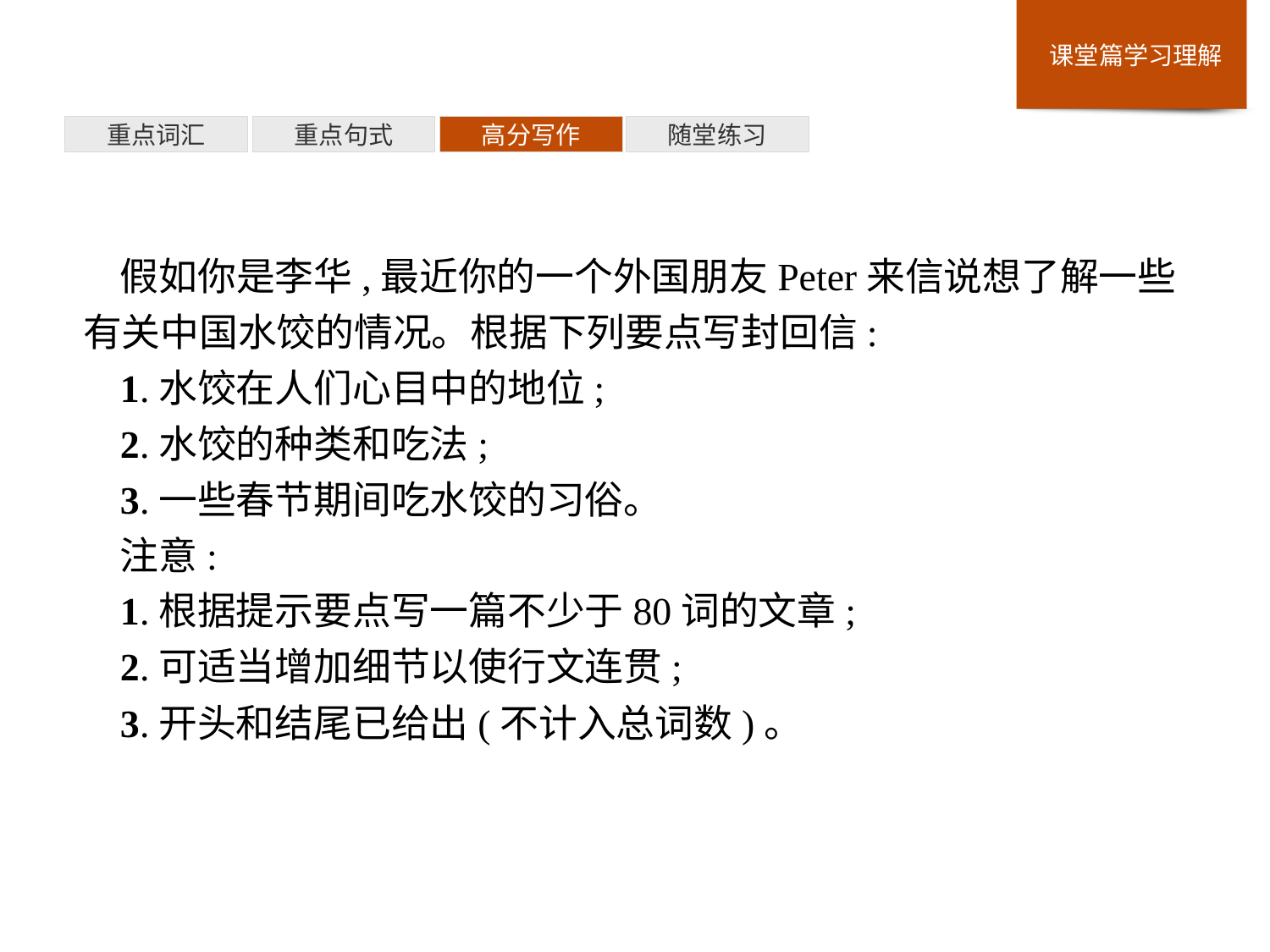

重点词汇
重点句式
高分写作
随堂练习
假如你是李华,最近你的一个外国朋友Peter来信说想了解一些有关中国水饺的情况。根据下列要点写封回信:
1.水饺在人们心目中的地位;
2.水饺的种类和吃法;
3.一些春节期间吃水饺的习俗。
注意:
1.根据提示要点写一篇不少于80词的文章;
2.可适当增加细节以使行文连贯;
3.开头和结尾已给出(不计入总词数)。